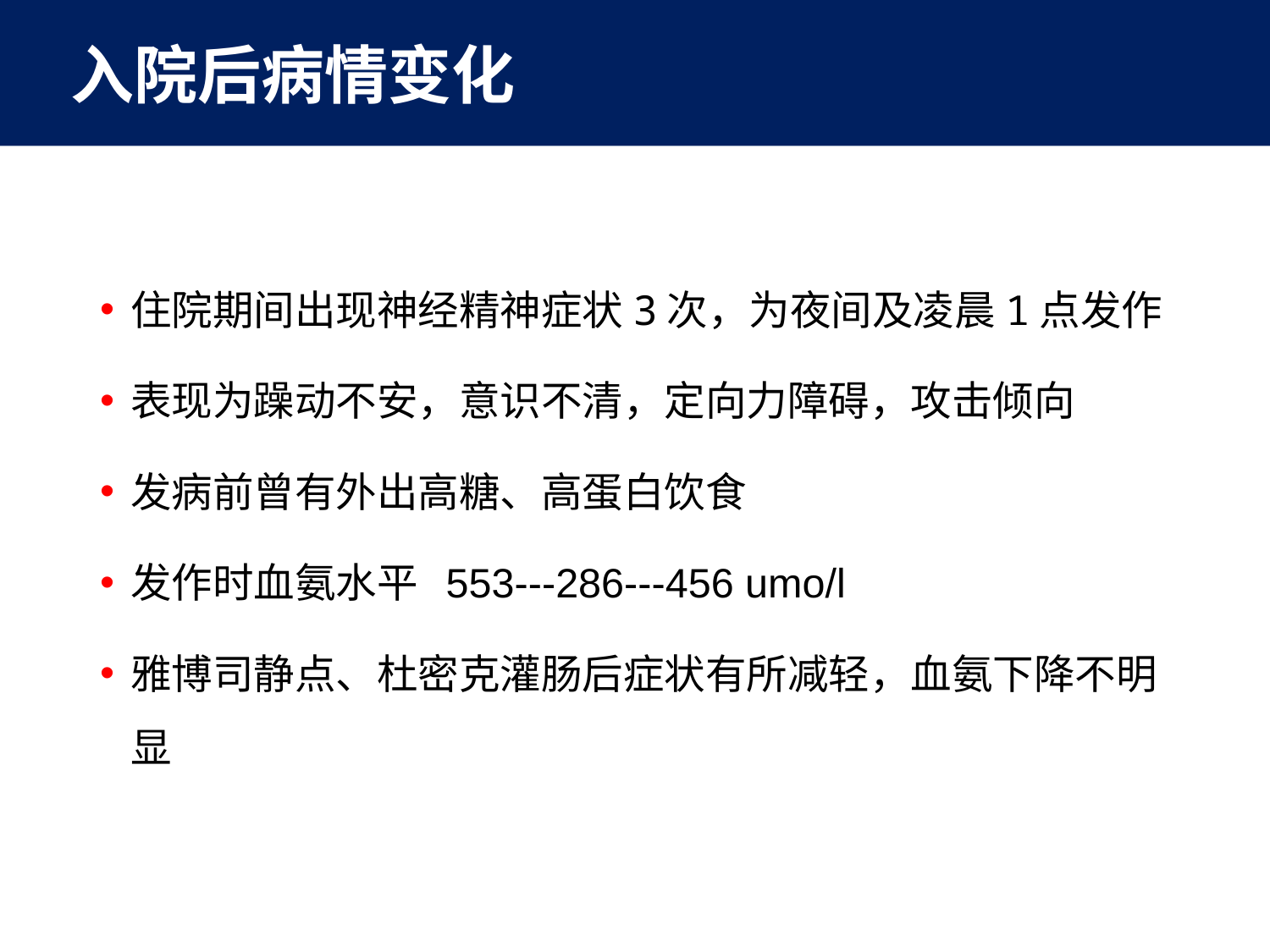

入院后病情变化
住院期间出现神经精神症状3次，为夜间及凌晨1点发作
表现为躁动不安，意识不清，定向力障碍，攻击倾向
发病前曾有外出高糖、高蛋白饮食
发作时血氨水平  553---286---456 umo/l
雅博司静点、杜密克灌肠后症状有所减轻，血氨下降不明显